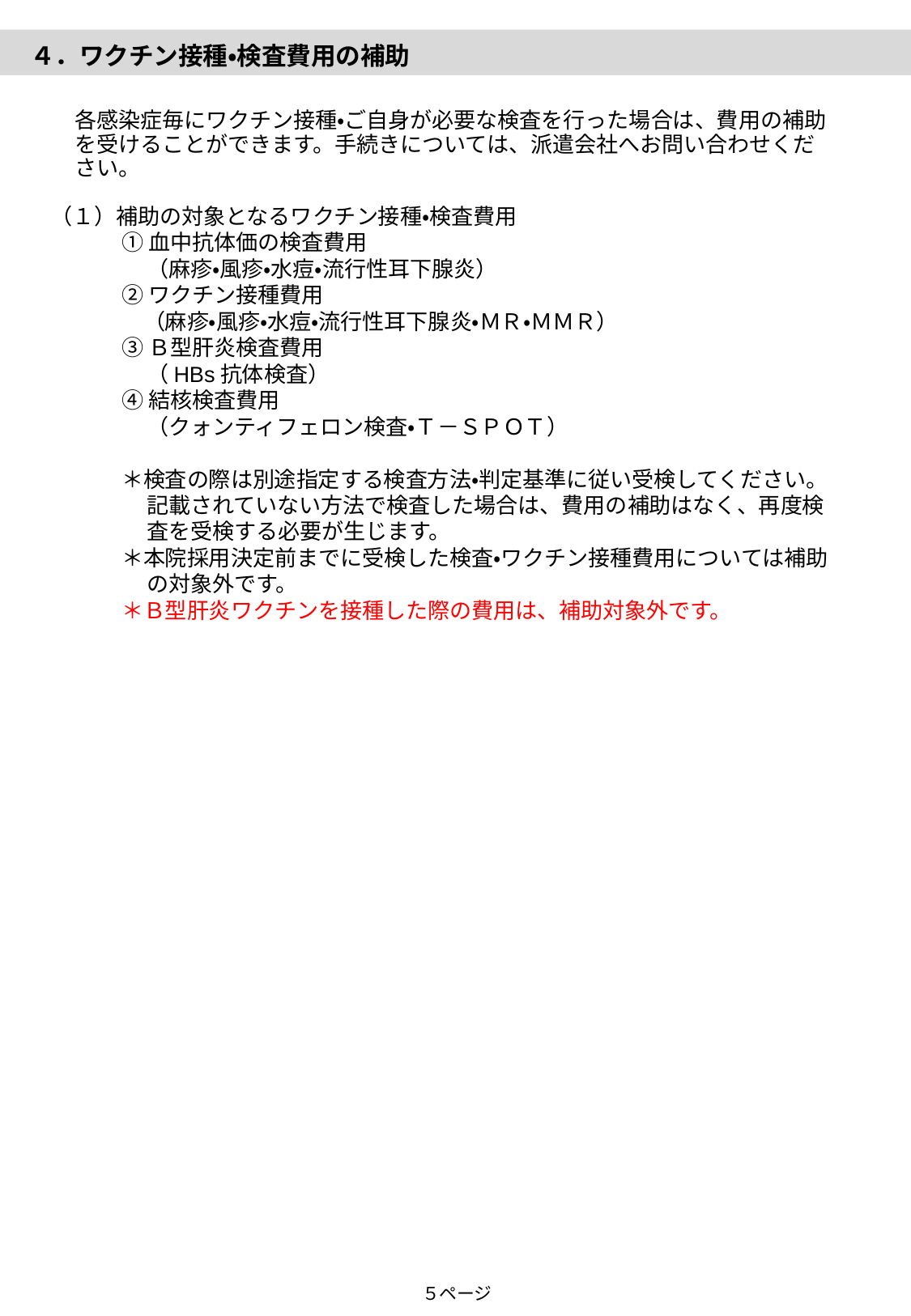

４．ワクチン接種・検査費用の補助
各感染症毎にワクチン接種・ご自身が必要な検査を行った場合は、費用の補助を受けることができます。手続きについては、派遣会社へお問い合わせください。
（１）補助の対象となるワクチン接種・検査費用
①血中抗体価の検査費用
（麻疹・風疹・水痘・流行性耳下腺炎）
②ワクチン接種費用
　（麻疹・風疹・水痘・流行性耳下腺炎・ＭＲ・ＭＭＲ）
③Ｂ型肝炎検査費用
（HBs抗体検査）
④結核検査費用
（クォンティフェロン検査・Ｔ－ＳＰＯＴ）

＊検査の際は別途指定する検査方法・判定基準に従い受検してください。記載されていない方法で検査した場合は、費用の補助はなく、再度検査を受検する必要が生じます。
＊本院採用決定前までに受検した検査・ワクチン接種費用については補助の対象外です。
＊Ｂ型肝炎ワクチンを接種した際の費用は、補助対象外です。
５ページ